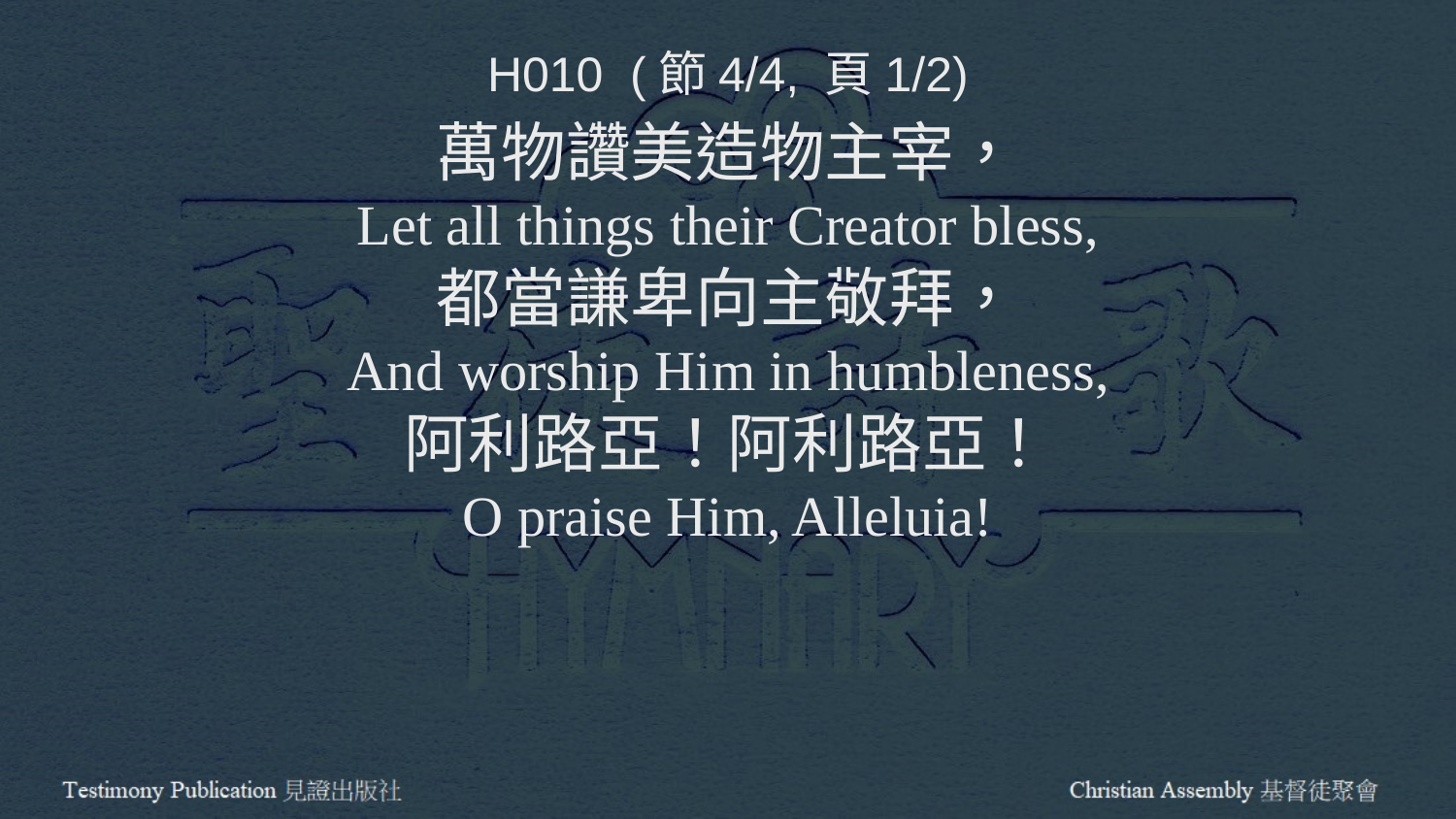

H010  (節4/4, 頁1/2)
萬物讚美造物主宰，
Let all things their Creator bless,
都當謙卑向主敬拜，
And worship Him in humbleness,
阿利路亞！阿利路亞！
O praise Him, Alleluia!